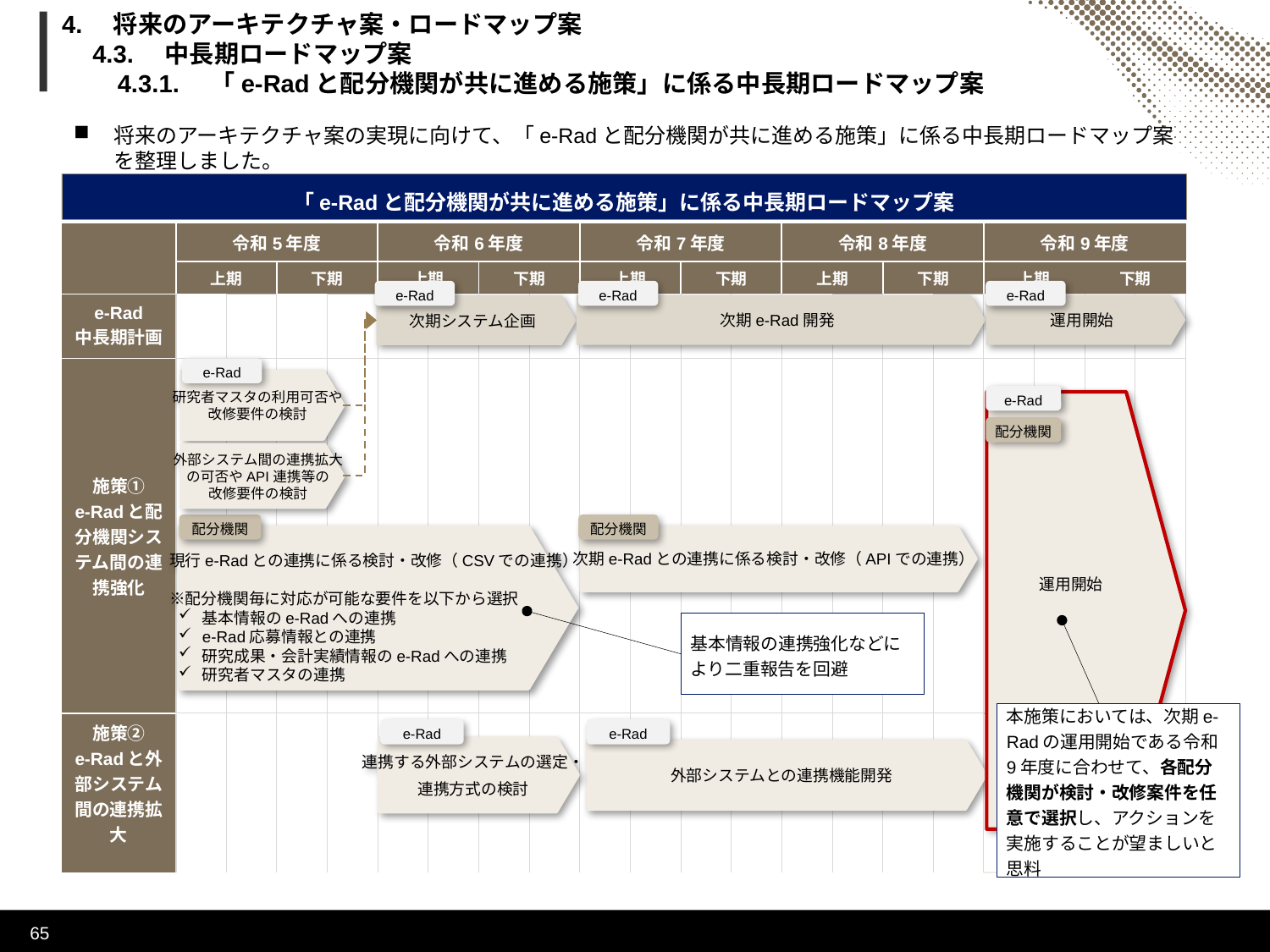

# 4.　将来のアーキテクチャ案・ロードマップ案 　4.3.　中長期ロードマップ案 　　4.3.1.　「e-Radと配分機関が共に進める施策」に係る中長期ロードマップ案
将来のアーキテクチャ案の実現に向けて、「e-Radと配分機関が共に進める施策」に係る中長期ロードマップ案を整理しました。
「e-Radと配分機関が共に進める施策」に係る中長期ロードマップ案
|  | 令和5年度 |  |  |  | 令和6年度 |  |  |  | 令和7年度 |  |  |  | 令和8年度 |  |  |  | 令和9年度 |  |  |  |
| --- | --- | --- | --- | --- | --- | --- | --- | --- | --- | --- | --- | --- | --- | --- | --- | --- | --- | --- | --- | --- |
|  | 上期 |  | 下期 |  | 上期 |  | 下期 |  | 上期 |  | 下期 |  | 上期 |  | 下期 |  | 上期 |  | 下期 |  |
| e-Rad 中長期計画 |  |  |  |  |  |  |  |  |  |  |  |  |  |  |  |  |  |  |  |  |
| 施策① e-Radと配分機関システム間の連携強化 |  |  |  |  |  |  |  |  |  |  |  |  |  |  |  |  |  |  |  |  |
| 施策② e-Radと外部システム間の連携拡大 |  |  |  |  |  |  |  |  |  |  |  |  |  |  |  |  |  |  |  |  |
e-Rad
e-Rad
e-Rad
次期e-Rad開発
運用開始
次期システム企画
e-Rad
研究者マスタの利用可否や
改修要件の検討
e-Rad
運用開始

配分機関
外部システム間の連携拡大
の可否やAPI連携等の
改修要件の検討
配分機関
配分機関

　現行e-Radとの連携に係る検討・改修（CSVでの連携）
　
　※配分機関毎に対応が可能な要件を以下から選択
基本情報のe-Radへの連携
e-Rad応募情報との連携
研究成果・会計実績情報のe-Radへの連携
研究者マスタの連携

次期e-Radとの連携に係る検討・改修（APIでの連携）
基本情報の連携強化などにより二重報告を回避
本施策においては、次期e-Radの運用開始である令和9年度に合わせて、各配分機関が検討・改修案件を任意で選択し、アクションを実施することが望ましいと思料
e-Rad
e-Rad

連携する外部システムの選定・
連携方式の検討

外部システムとの連携機能開発